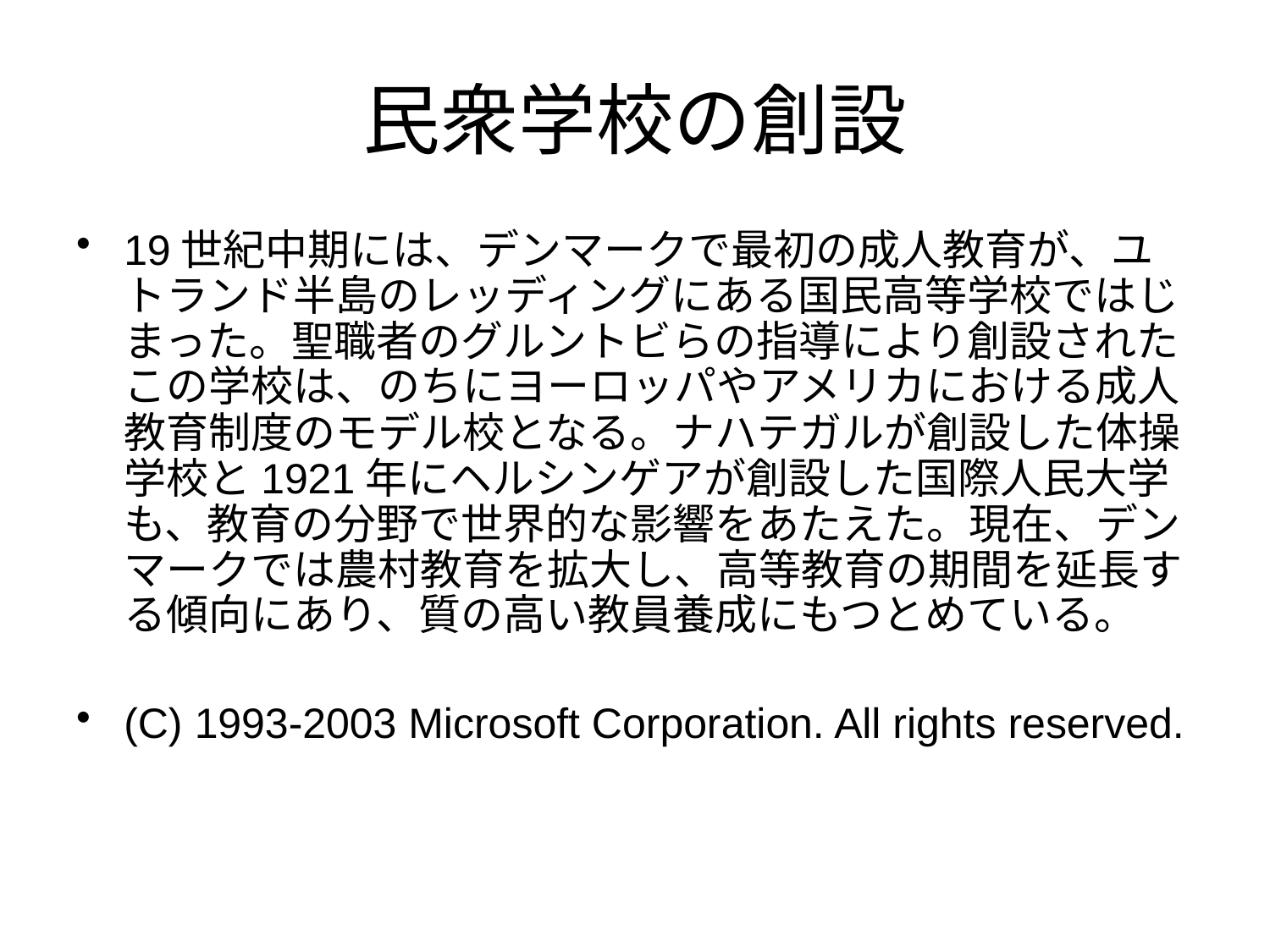

# 民衆学校の創設
19世紀中期には、デンマークで最初の成人教育が、ユトランド半島のレッディングにある国民高等学校ではじまった。聖職者のグルントビらの指導により創設されたこの学校は、のちにヨーロッパやアメリカにおける成人教育制度のモデル校となる。ナハテガルが創設した体操学校と1921年にヘルシンゲアが創設した国際人民大学も、教育の分野で世界的な影響をあたえた。現在、デンマークでは農村教育を拡大し、高等教育の期間を延長する傾向にあり、質の高い教員養成にもつとめている。

(C) 1993-2003 Microsoft Corporation. All rights reserved.